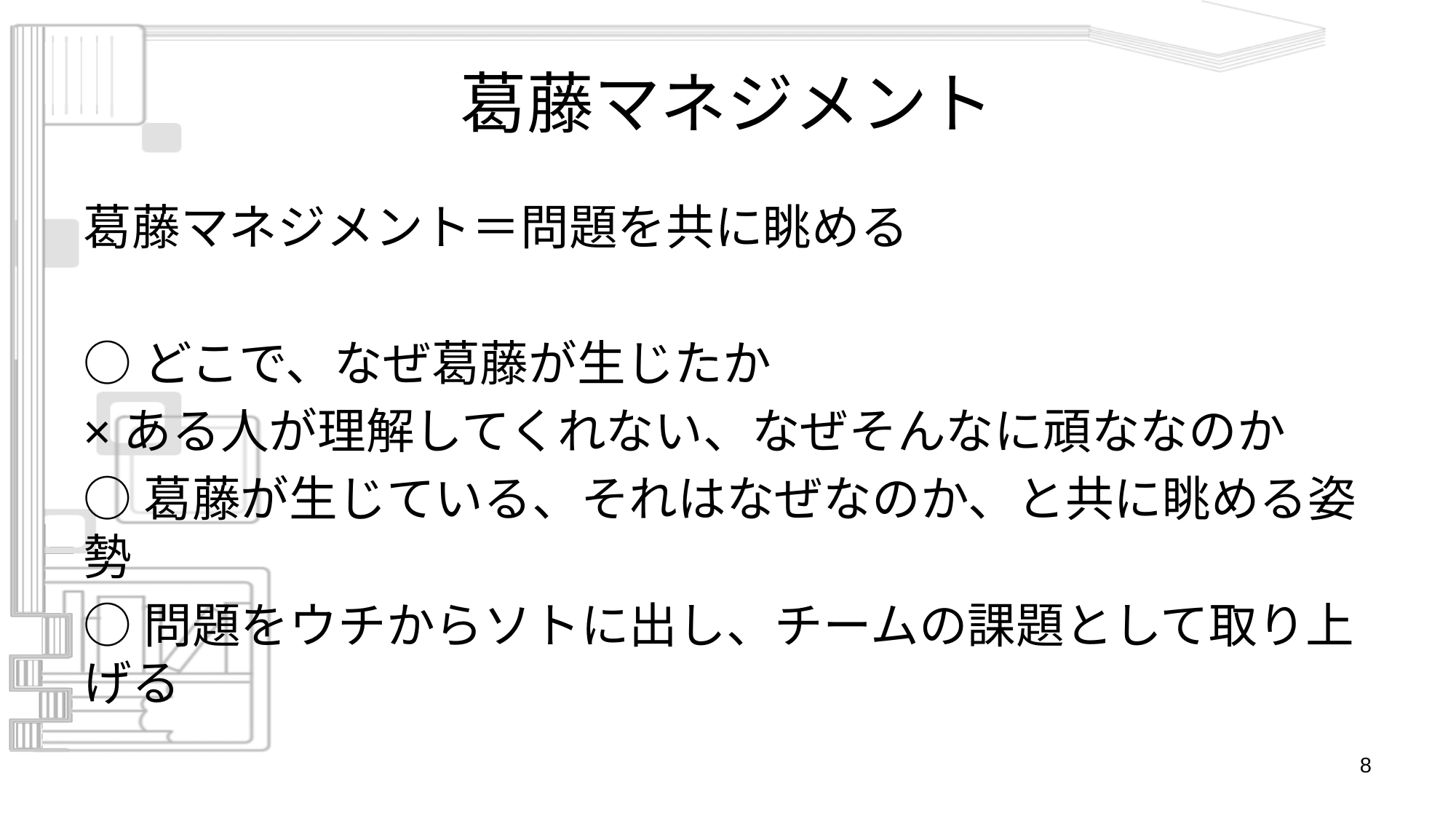

# 葛藤マネジメント
葛藤マネジメント＝問題を共に眺める

○どこで、なぜ葛藤が生じたか
×ある人が理解してくれない、なぜそんなに頑ななのか
○葛藤が生じている、それはなぜなのか、と共に眺める姿勢
○問題をウチからソトに出し、チームの課題として取り上げる

8